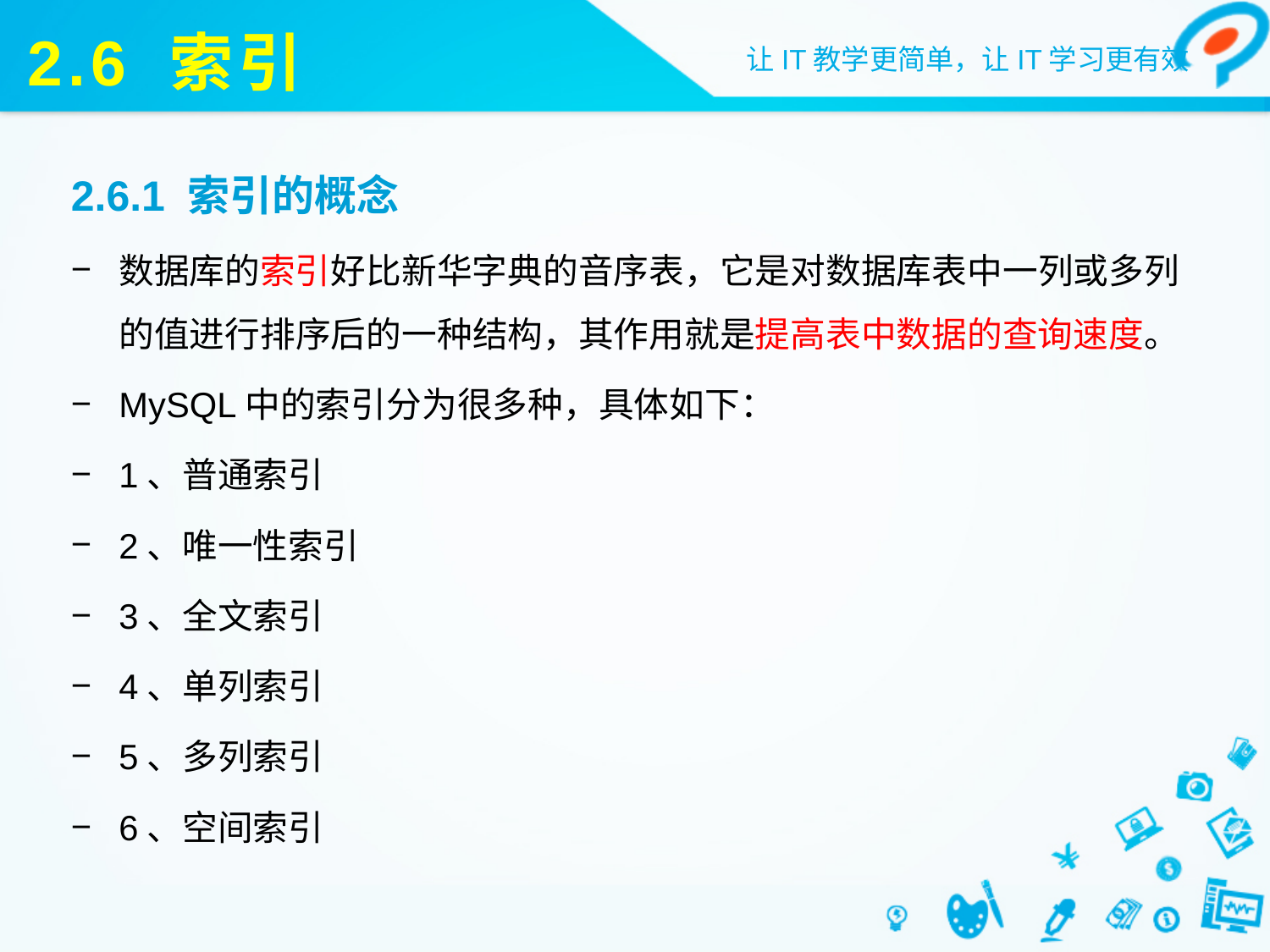

# 2.6 索引
2.6.1 索引的概念
数据库的索引好比新华字典的音序表，它是对数据库表中一列或多列的值进行排序后的一种结构，其作用就是提高表中数据的查询速度。
MySQL中的索引分为很多种，具体如下：
1、普通索引
2、唯一性索引
3、全文索引
4、单列索引
5、多列索引
6、空间索引